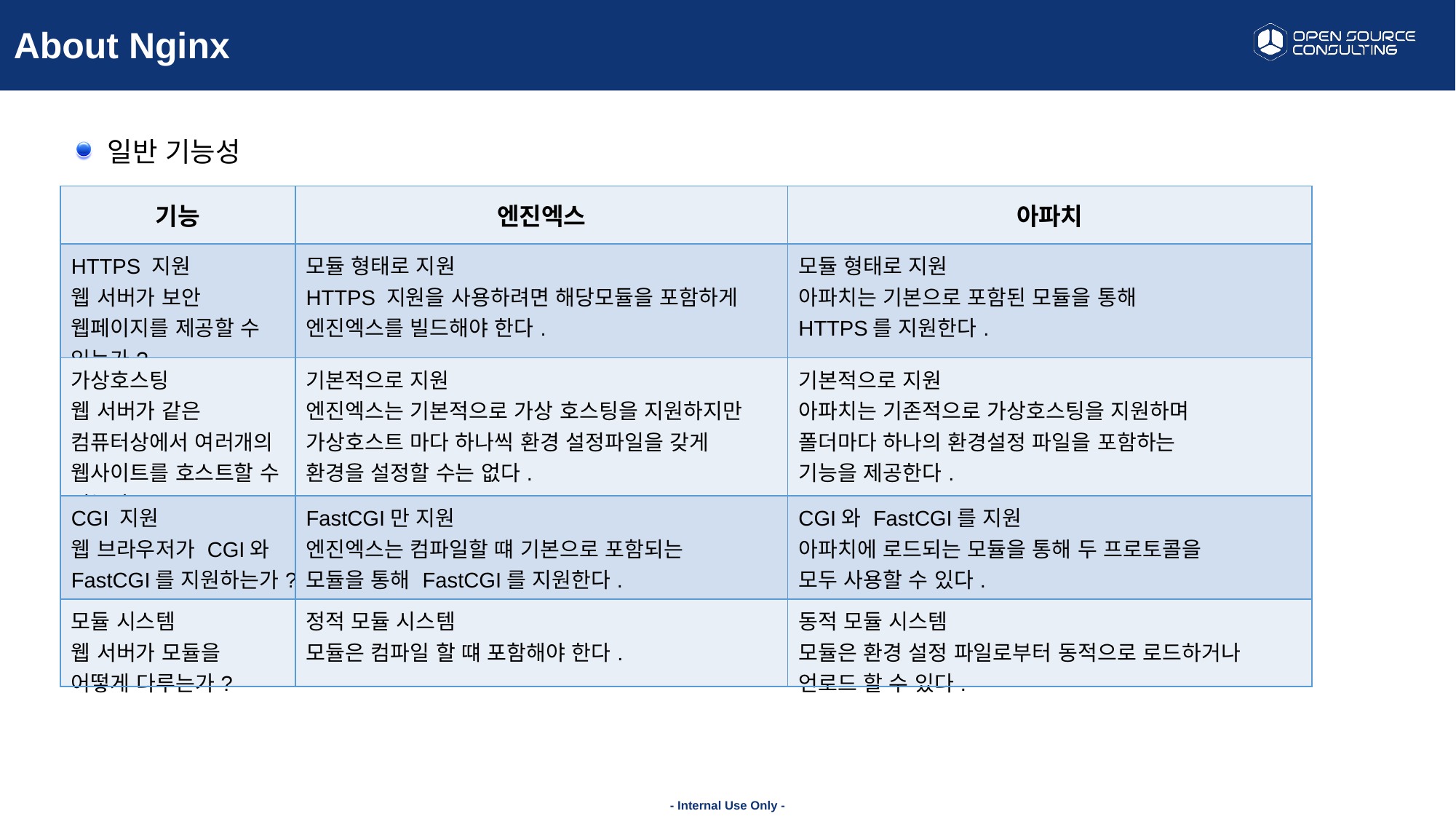

About Nginx
일반 기능성
| 기능 | 엔진엑스 | 아파치 |
| --- | --- | --- |
| HTTPS 지원 웹 서버가 보안 웹페이지를 제공할 수 있는가? | 모듈 형태로 지원 HTTPS 지원을 사용하려면 해당모듈을 포함하게 엔진엑스를 빌드해야 한다. | 모듈 형태로 지원 아파치는 기본으로 포함된 모듈을 통해 HTTPS를 지원한다. |
| 가상호스팅 웹 서버가 같은 컴퓨터상에서 여러개의 웹사이트를 호스트할 수 있는가? | 기본적으로 지원 엔진엑스는 기본적으로 가상 호스팅을 지원하지만 가상호스트 마다 하나씩 환경 설정파일을 갖게 환경을 설정할 수는 없다. | 기본적으로 지원 아파치는 기존적으로 가상호스팅을 지원하며 폴더마다 하나의 환경설정 파일을 포함하는 기능을 제공한다. |
| CGI 지원 웹 브라우저가 CGI와 FastCGI를 지원하는가? | FastCGI만 지원 엔진엑스는 컴파일할 떄 기본으로 포함되는 모듈을 통해 FastCGI를 지원한다. | CGI와 FastCGI를 지원 아파치에 로드되는 모듈을 통해 두 프로토콜을 모두 사용할 수 있다. |
| 모듈 시스템 웹 서버가 모듈을 어떻게 다루는가? | 정적 모듈 시스템 모듈은 컴파일 할 떄 포함해야 한다. | 동적 모듈 시스템 모듈은 환경 설정 파일로부터 동적으로 로드하거나 언로드 할 수 있다. |